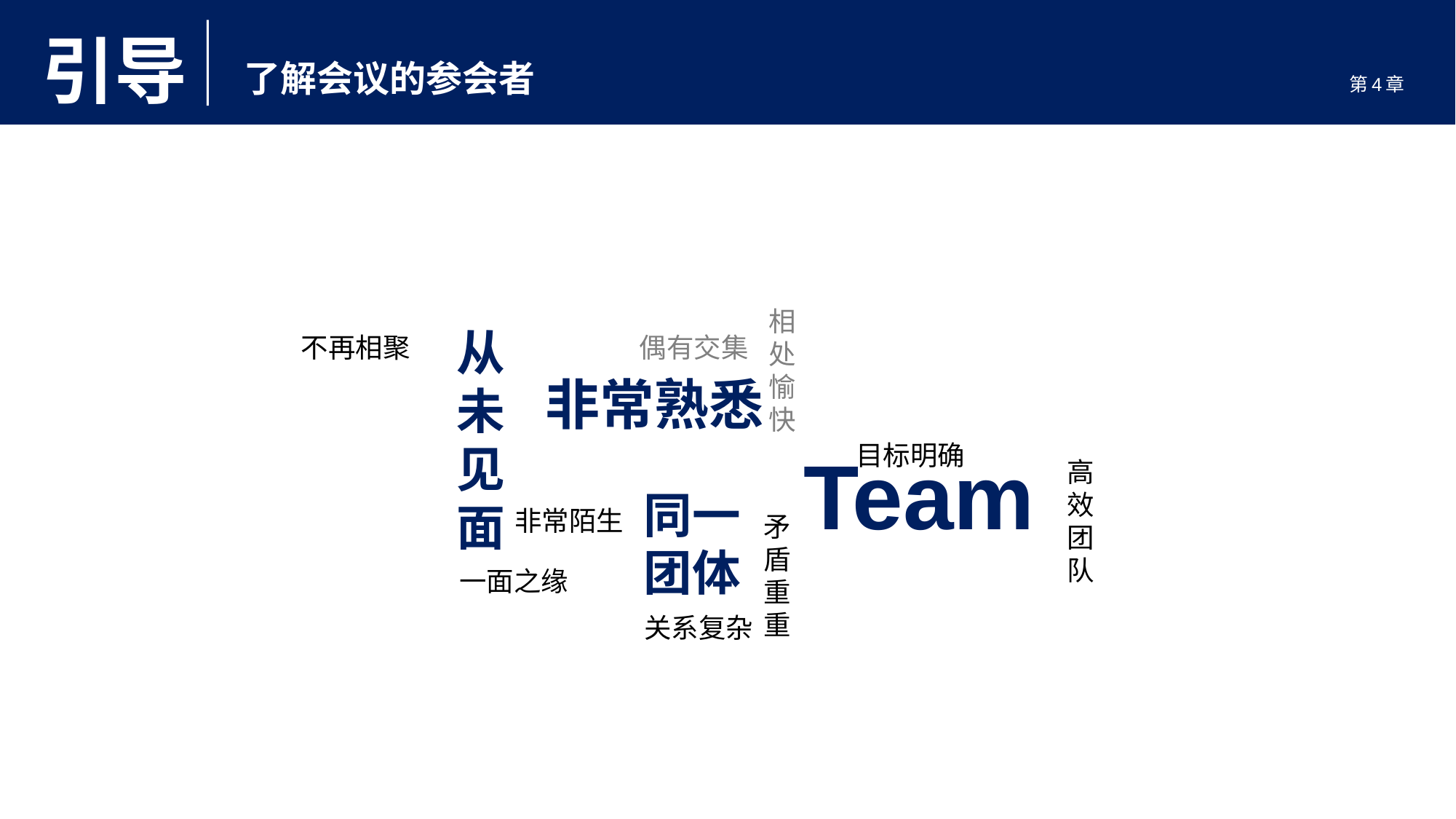

引导

了解会议的参会者
第4章
相处愉快
从未见面
不再相聚
偶有交集
非常熟悉
Team
目标明确
高效团队
同一
团体
非常陌生
矛盾重重
一面之缘
关系复杂